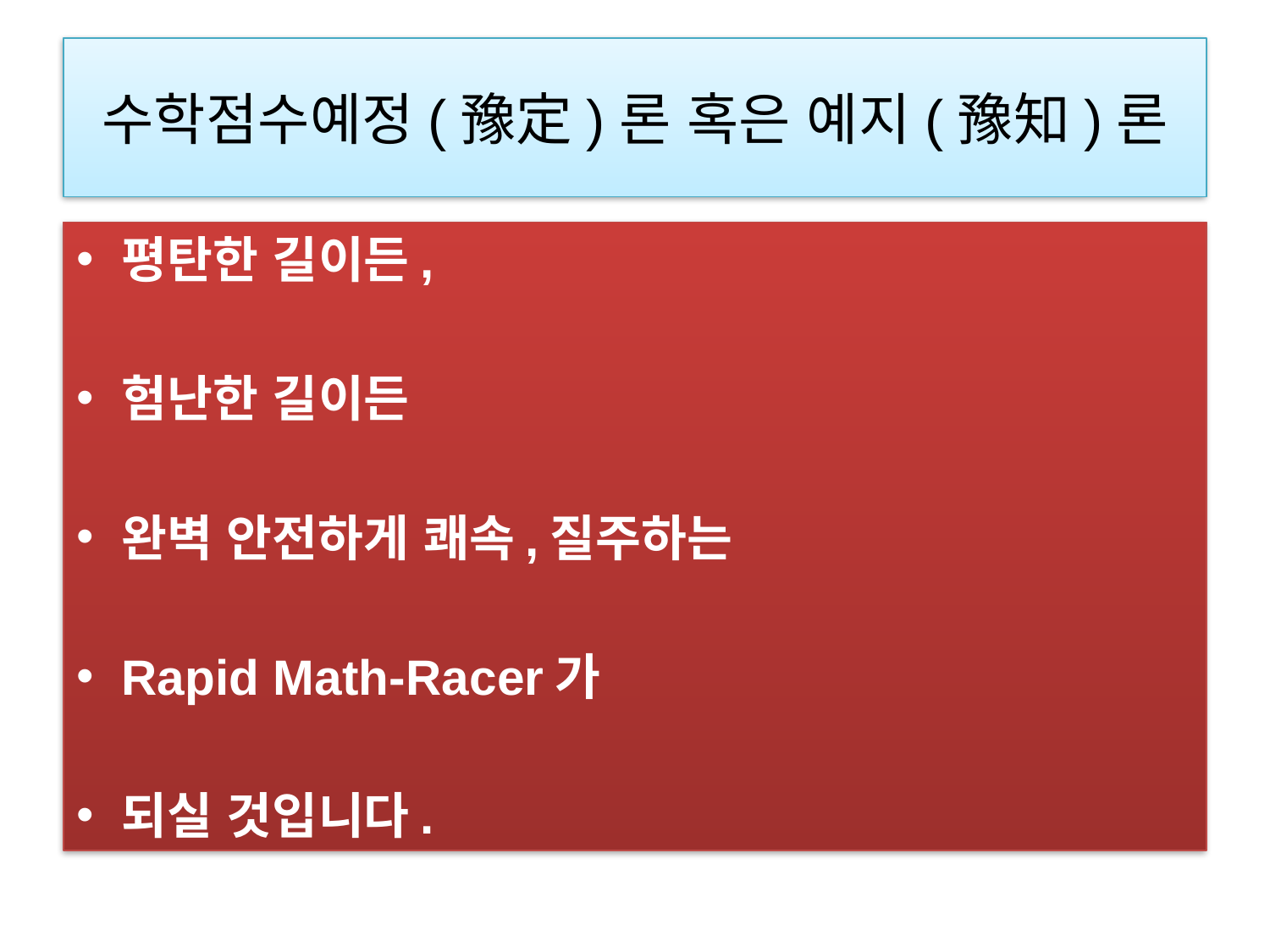

# 수학점수예정(豫定)론 혹은 예지(豫知)론
평탄한 길이든,

험난한 길이든

완벽 안전하게 쾌속,질주하는

Rapid Math-Racer가

되실 것입니다.